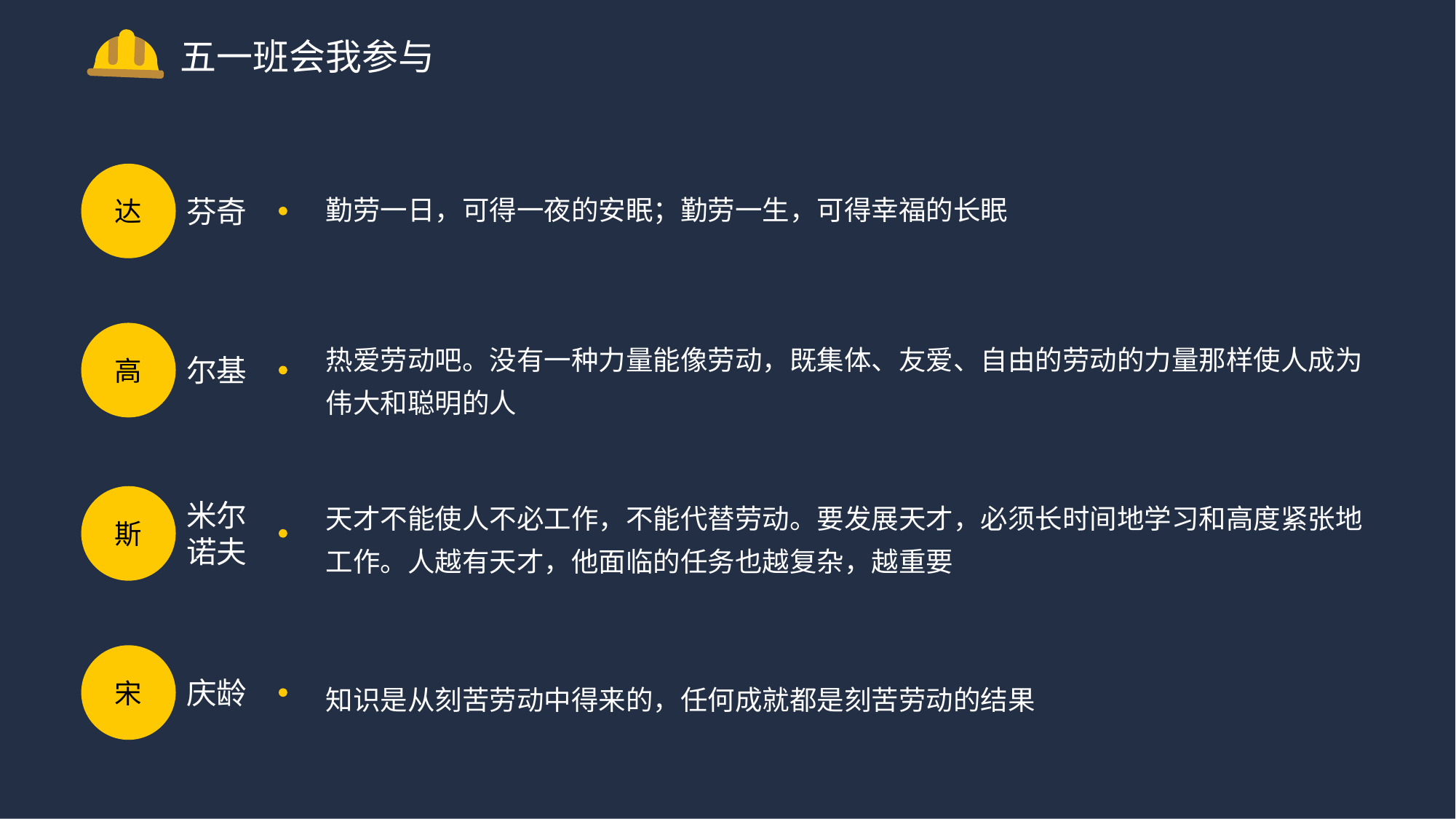

五一班会我参与

达
芬奇
勤劳一日，可得一夜的安眠；勤劳一生，可得幸福的长眠

高
热爱劳动吧。没有一种力量能像劳动，既集体、友爱、自由的劳动的力量那样使人成为伟大和聪明的人
尔基

斯
天才不能使人不必工作，不能代替劳动。要发展天才，必须长时间地学习和高度紧张地工作。人越有天才，他面临的任务也越复杂，越重要
米尔诺夫

宋
知识是从刻苦劳动中得来的，任何成就都是刻苦劳动的结果
庆龄